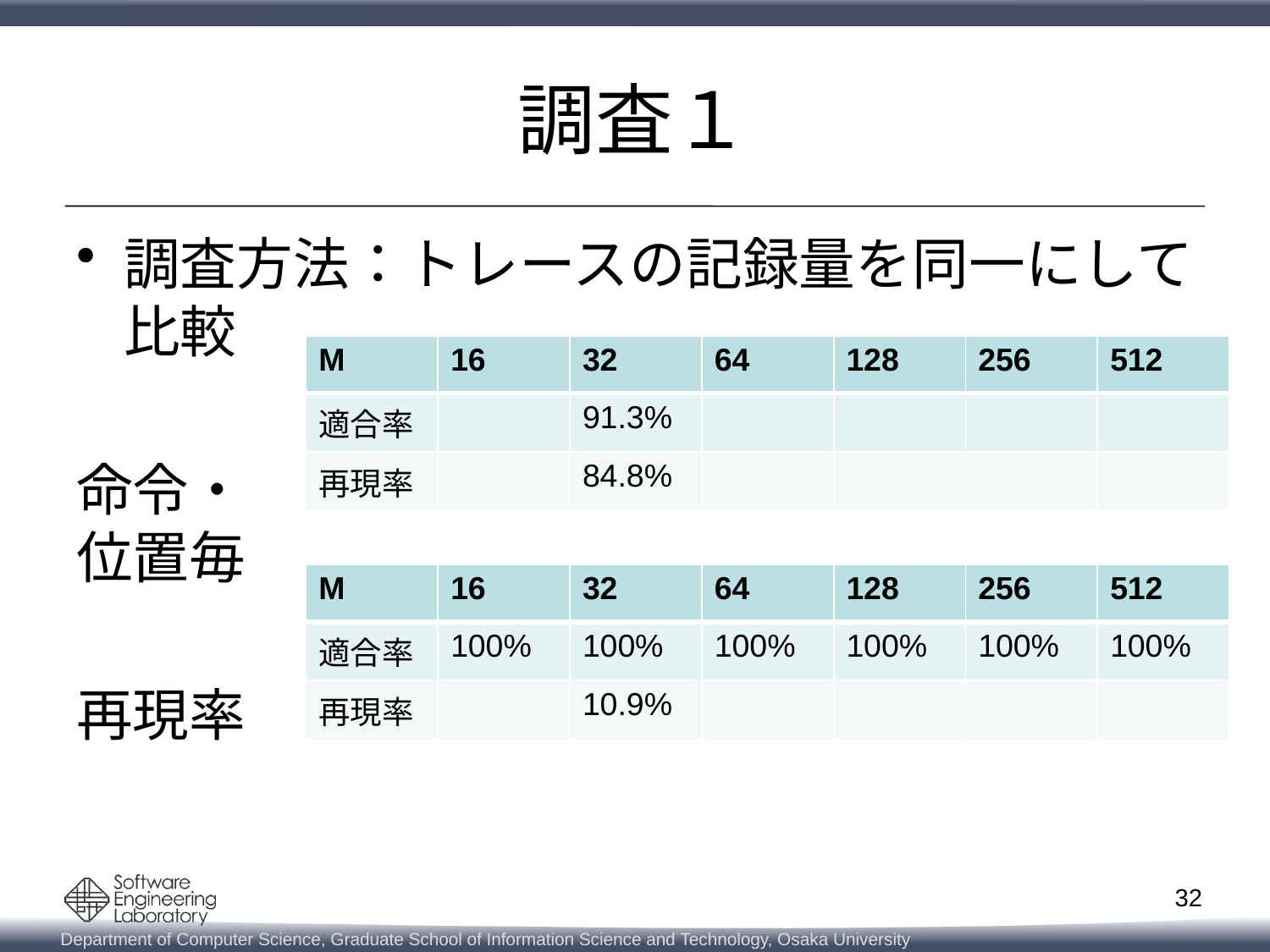

# 調査１
調査方法：トレースの記録量を同一にして比較

命令・
位置毎

再現率
| M | 16 | 32 | 64 | 128 | 256 | 512 |
| --- | --- | --- | --- | --- | --- | --- |
| 適合率 |  | 91.3% |  |  |  |  |
| 再現率 |  | 84.8% |  |  |  |  |
| M | 16 | 32 | 64 | 128 | 256 | 512 |
| --- | --- | --- | --- | --- | --- | --- |
| 適合率 | 100% | 100% | 100% | 100% | 100% | 100% |
| 再現率 |  | 10.9% |  |  |  |  |
32